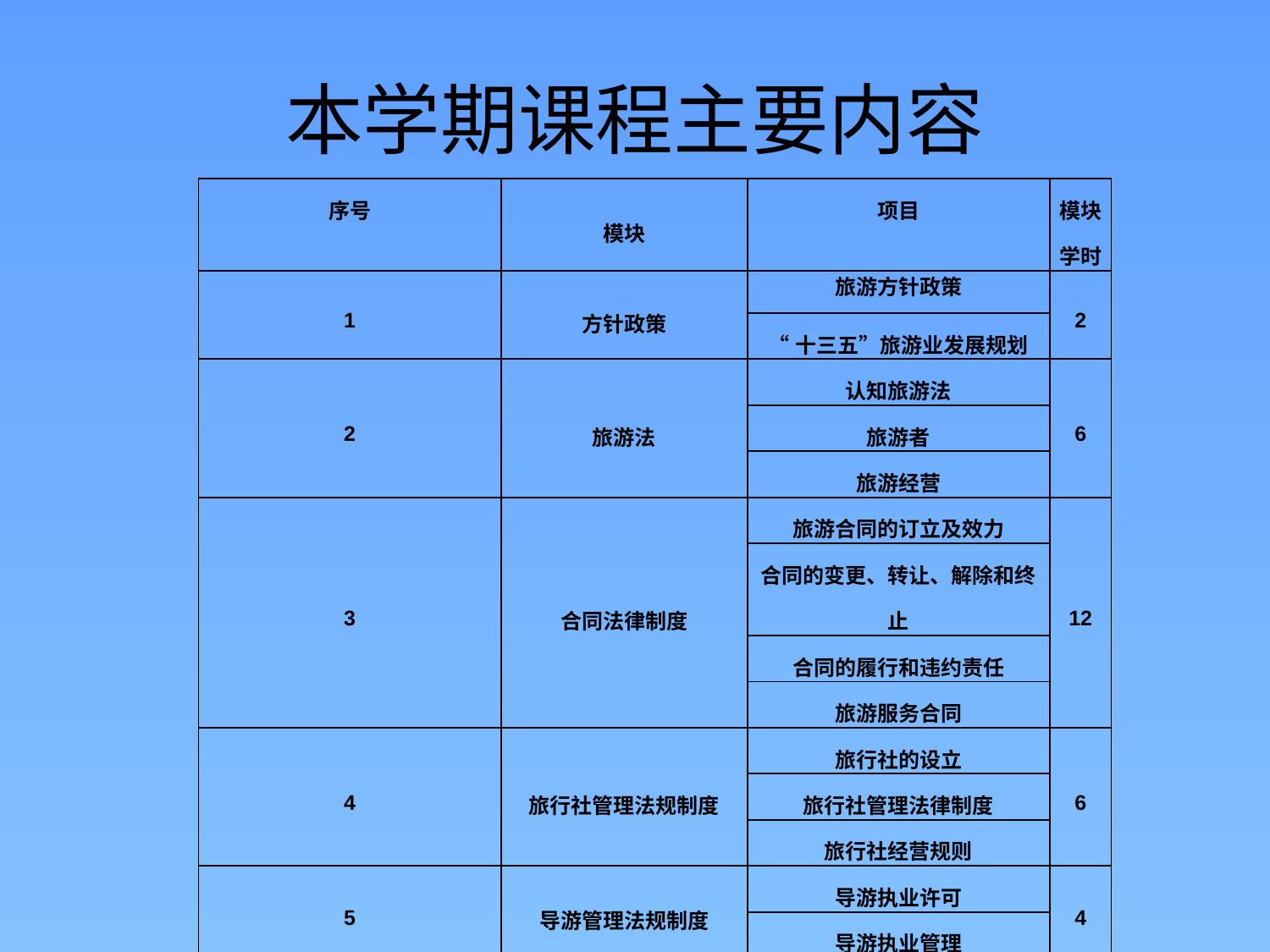

# 本学期课程主要内容
| 序号 | 模块 | 项目 | 模块学时 |
| --- | --- | --- | --- |
| 1 | 方针政策 | 旅游方针政策 | 2 |
|  |  | “十三五”旅游业发展规划 |  |
| 2 | 旅游法 | 认知旅游法 | 6 |
|  |  | 旅游者 |  |
|  |  | 旅游经营 |  |
| 3 | 合同法律制度 | 旅游合同的订立及效力 | 12 |
|  |  | 合同的变更、转让、解除和终止 |  |
|  |  | 合同的履行和违约责任 |  |
|  |  | 旅游服务合同 |  |
| 4 | 旅行社管理法规制度 | 旅行社的设立 | 6 |
|  |  | 旅行社管理法律制度 |  |
|  |  | 旅行社经营规则 |  |
| 5 | 导游管理法规制度 | 导游执业许可 | 4 |
|  |  | 导游执业管理 |  |
| 6 | 旅游安全管理及保险法律制度 | 旅游安全管理制度 | 6 |
|  |  | 责任保险法律制度 |  |
| 合计 |  |  | 36 |